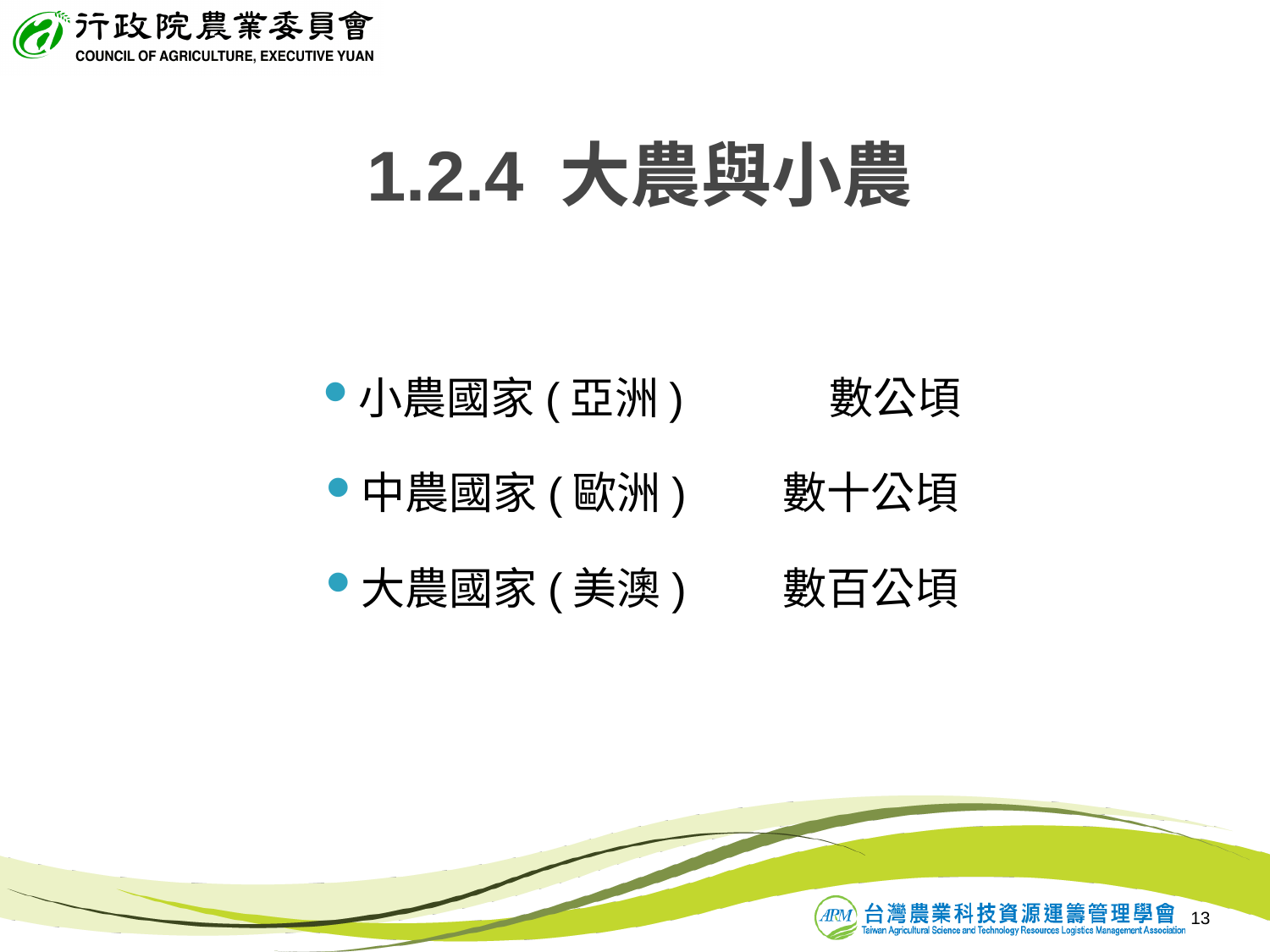

# 1.2.4 大農與小農
小農國家(亞洲)           數公頃
中農國家(歐洲)       數十公頃
大農國家(美澳)       數百公頃
13